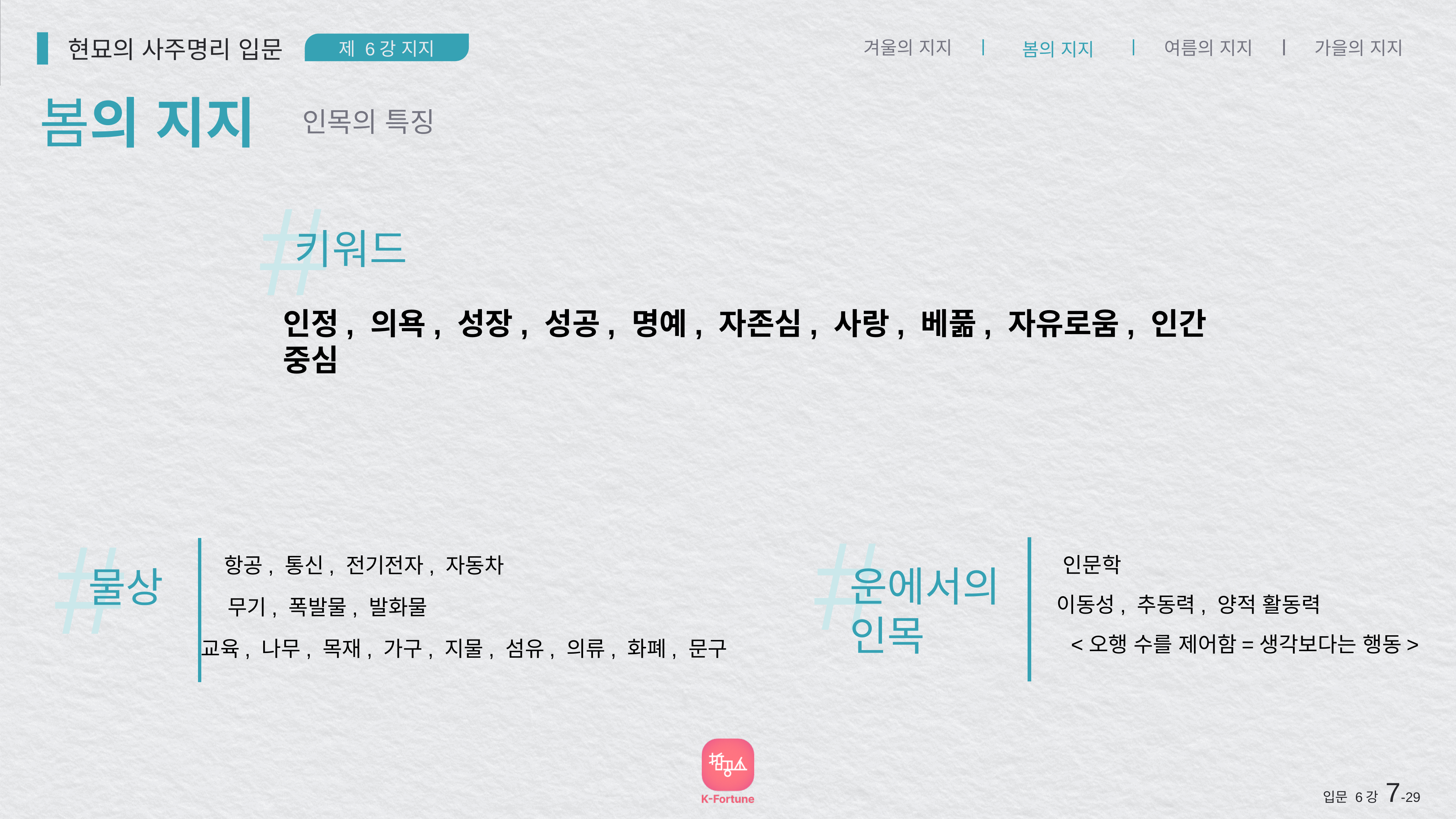

현묘의 사주명리 입문

제 6강 지지
겨울의 지지
여름의 지지
가을의 지지
봄의 지지
봄의 지지
인목의 특징
#
키워드
인정, 의욕, 성장, 성공, 명예, 자존심, 사랑, 베풂, 자유로움, 인간 중심
#
#
인문학
항공, 통신, 전기전자, 자동차
운에서의
인목
물상
이동성, 추동력, 양적 활동력
무기, 폭발물, 발화물
<오행 수를 제어함=생각보다는 행동>
교육, 나무, 목재, 가구, 지물, 섬유, 의류, 화폐, 문구